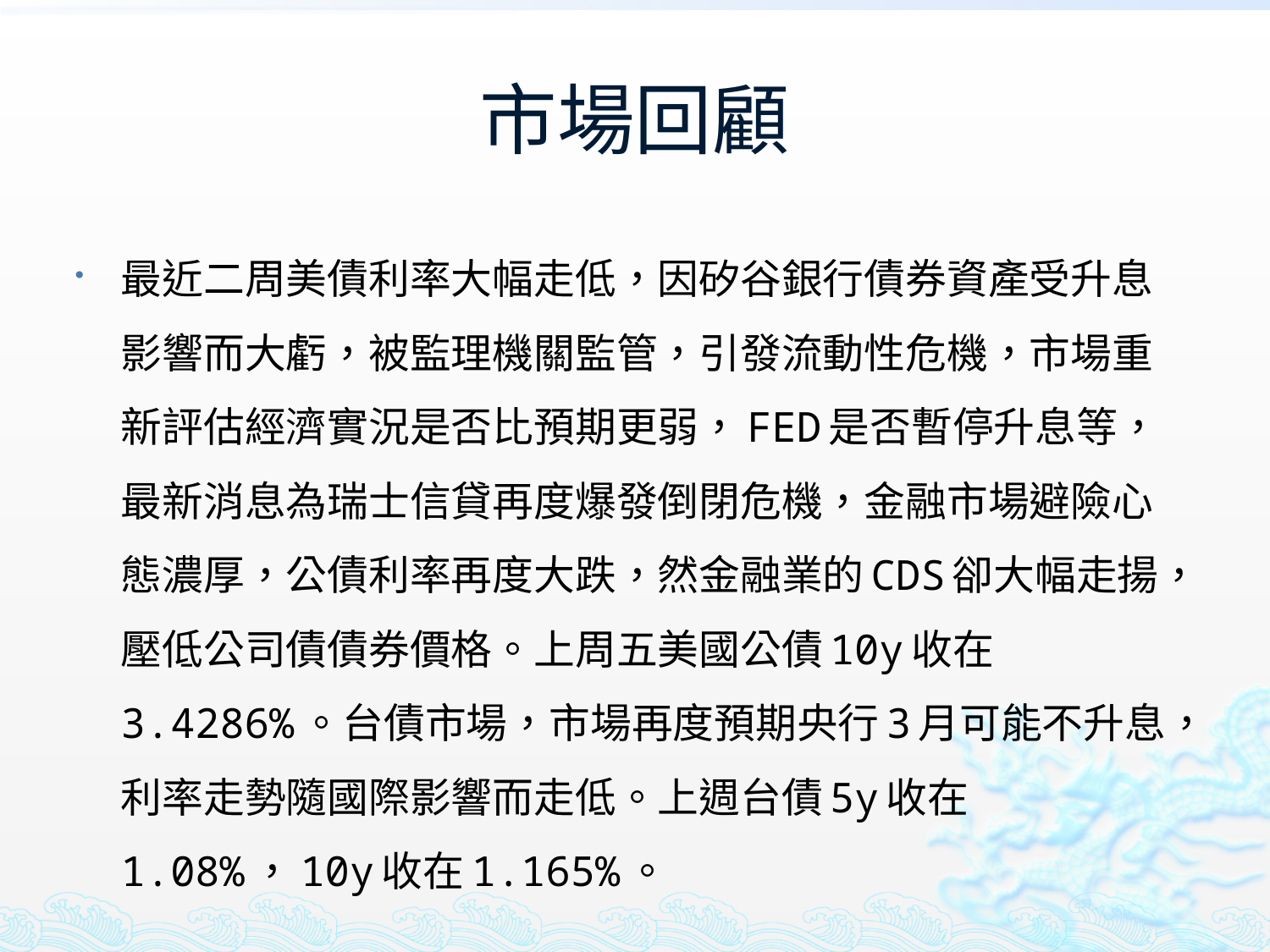

# 市場回顧
最近二周美債利率大幅走低，因矽谷銀行債券資產受升息影響而大虧，被監理機關監管，引發流動性危機，市場重新評估經濟實況是否比預期更弱，FED是否暫停升息等，最新消息為瑞士信貸再度爆發倒閉危機，金融市場避險心態濃厚，公債利率再度大跌，然金融業的CDS卻大幅走揚，壓低公司債債券價格。上周五美國公債10y收在3.4286%。台債市場，市場再度預期央行3月可能不升息，利率走勢隨國際影響而走低。上週台債5y收在1.08%，10y收在1.165%。